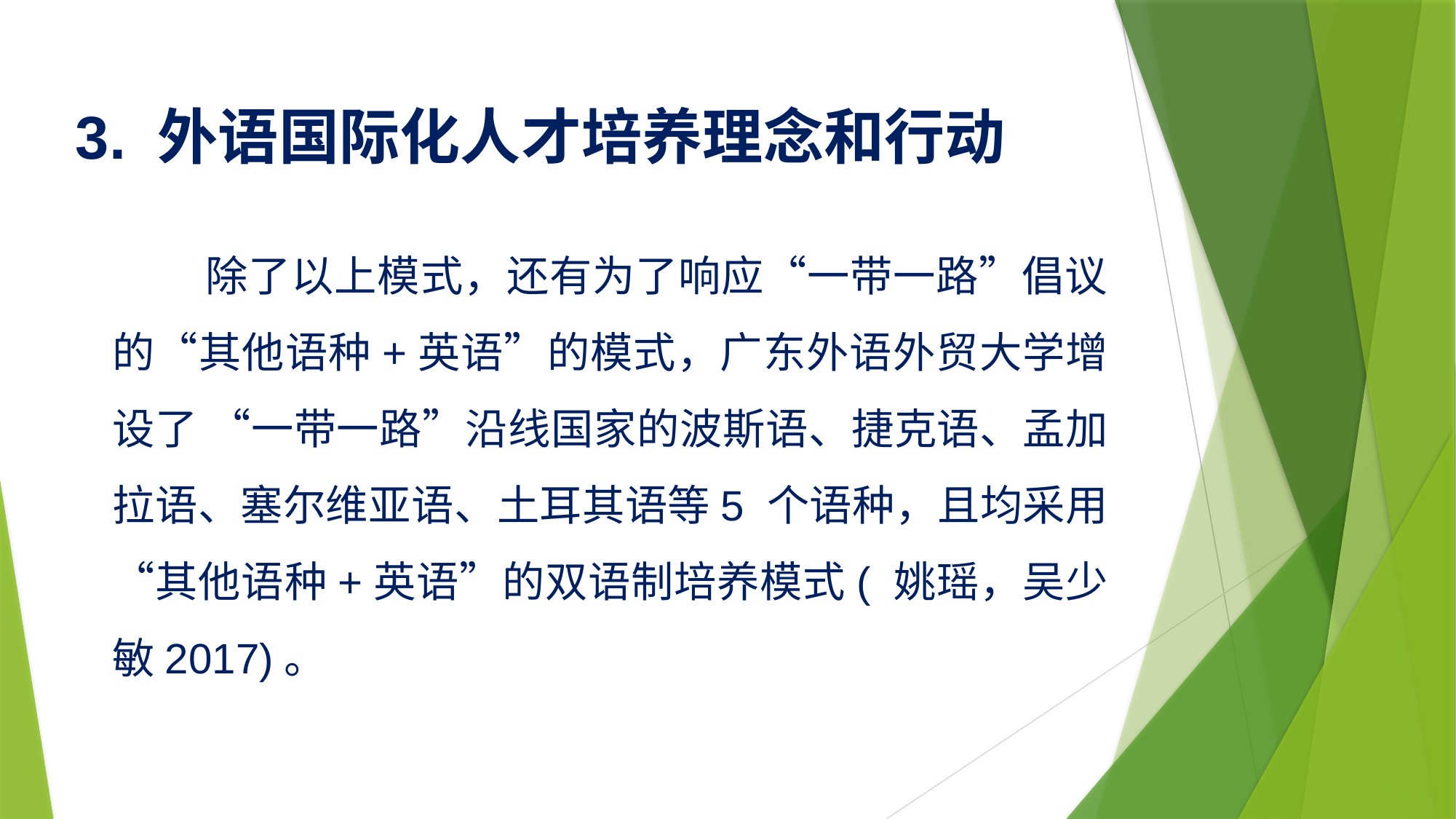

3. 外语国际化人才培养理念和行动
     除了以上模式，还有为了响应“一带一路”倡议的“其他语种+英语”的模式，广东外语外贸大学增设了 “一带一路”沿线国家的波斯语、捷克语、孟加拉语、塞尔维亚语、土耳其语等5 个语种，且均采用“其他语种+英语”的双语制培养模式( 姚瑶，吴少敏2017)。